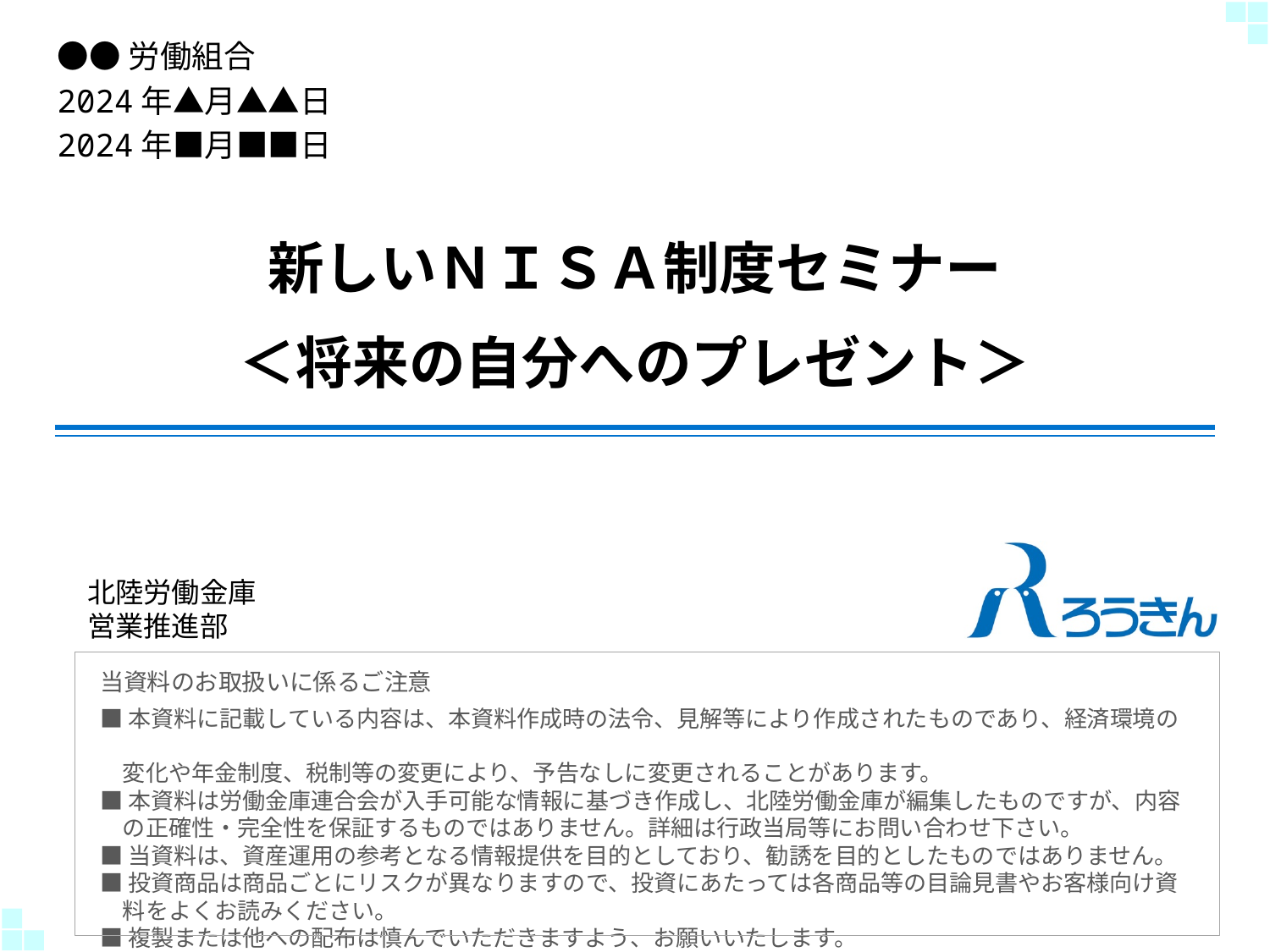

●●労働組合
2024年▲月▲▲日
2024年■月■■日
# 新しいＮＩＳＡ制度セミナー
＜将来の自分へのプレゼント＞
北陸労働金庫
営業推進部